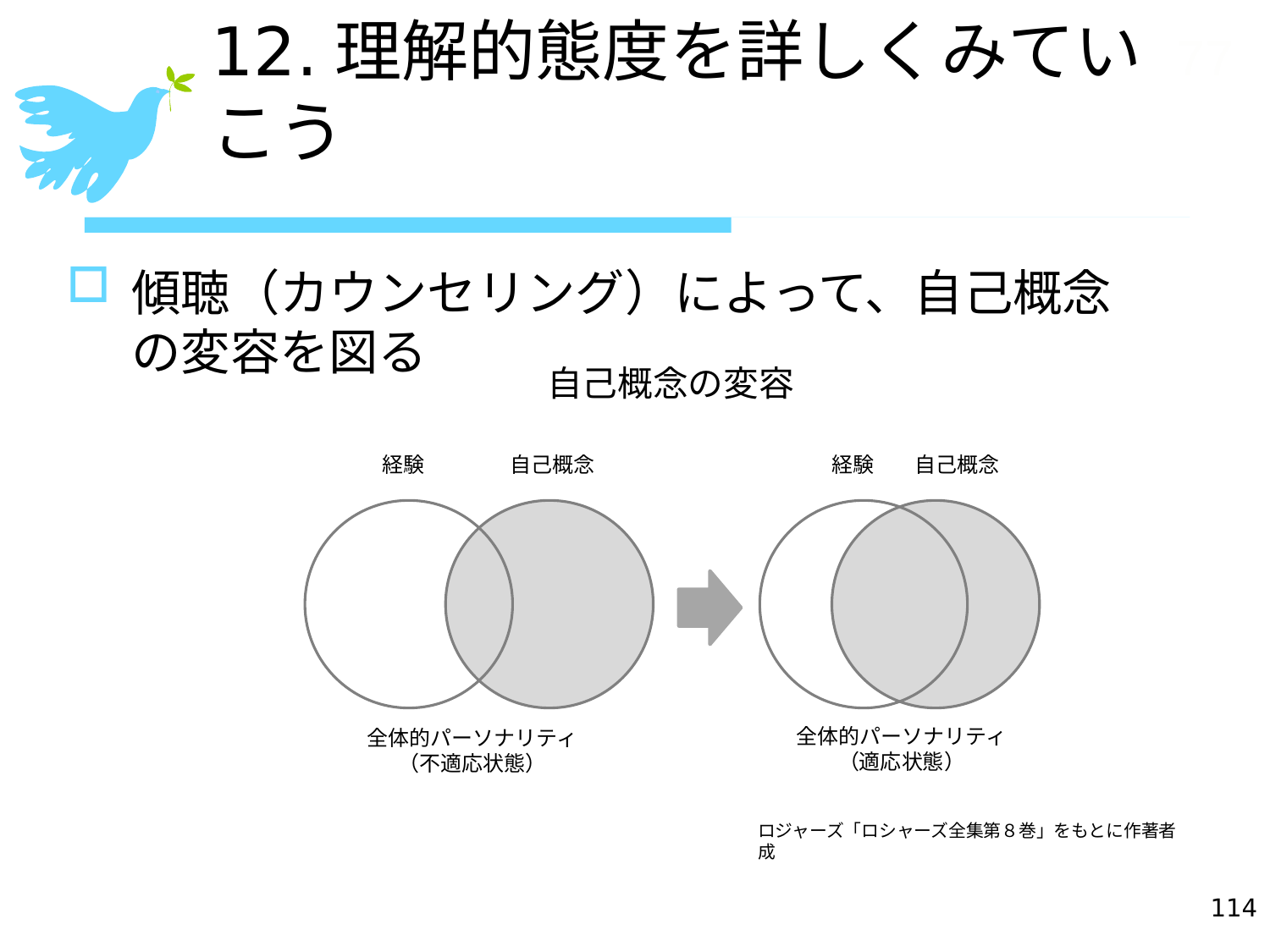

77
12.理解的態度を詳しくみていこう
傾聴（カウンセリング）によって、自己概念の変容を図る
自己概念の変容
自己概念
自己概念
経験
経験

全体的パーソナリティ
（適応状態）
全体的パーソナリティ
（不適応状態）
ロジャーズ「ロシャーズ全集第８巻」をもとに作著者成

114